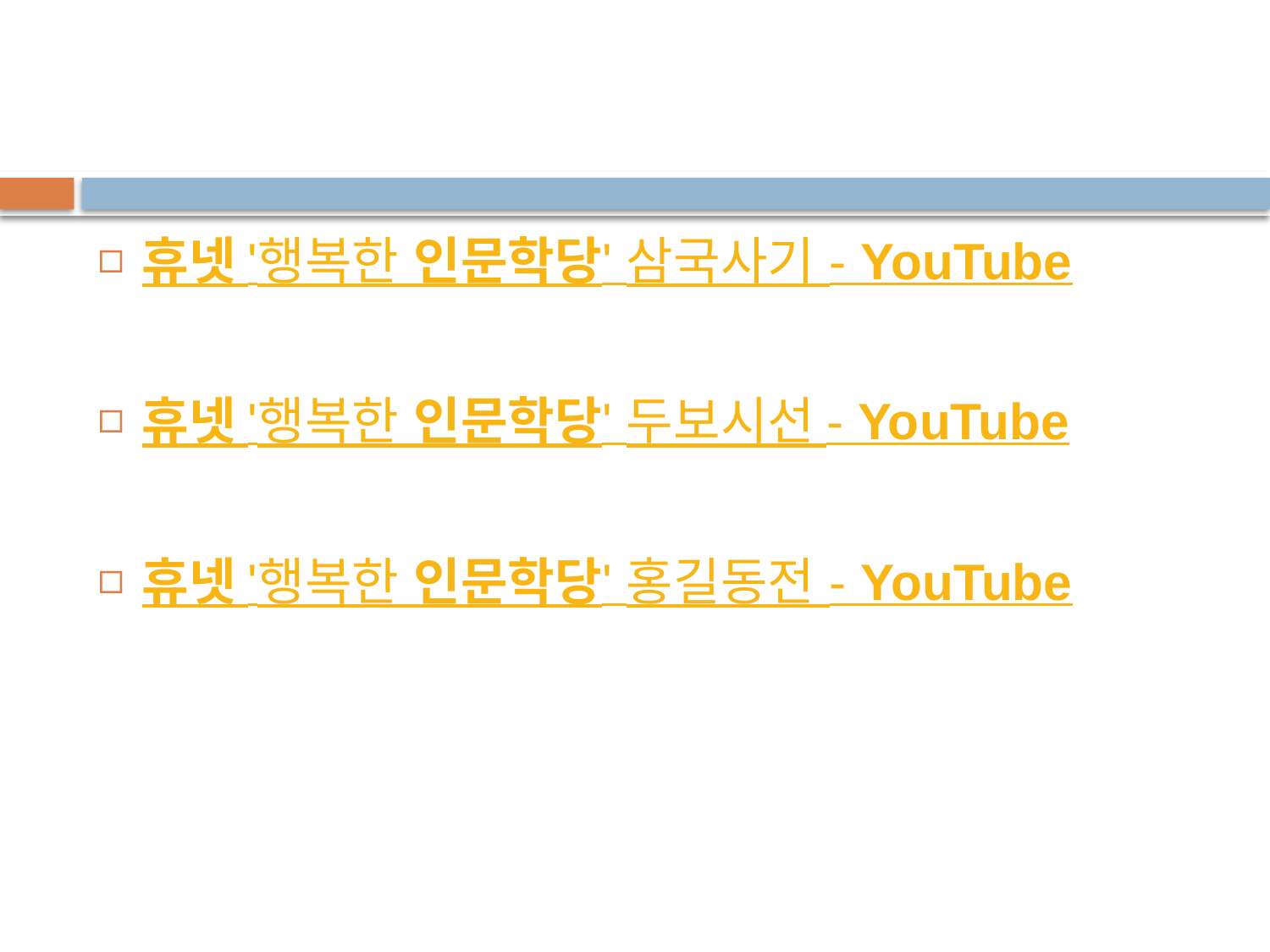

#
휴넷 '행복한 인문학당' 삼국사기 - YouTube

휴넷 '행복한 인문학당' 두보시선 - YouTube

휴넷 '행복한 인문학당' 홍길동전 - YouTube